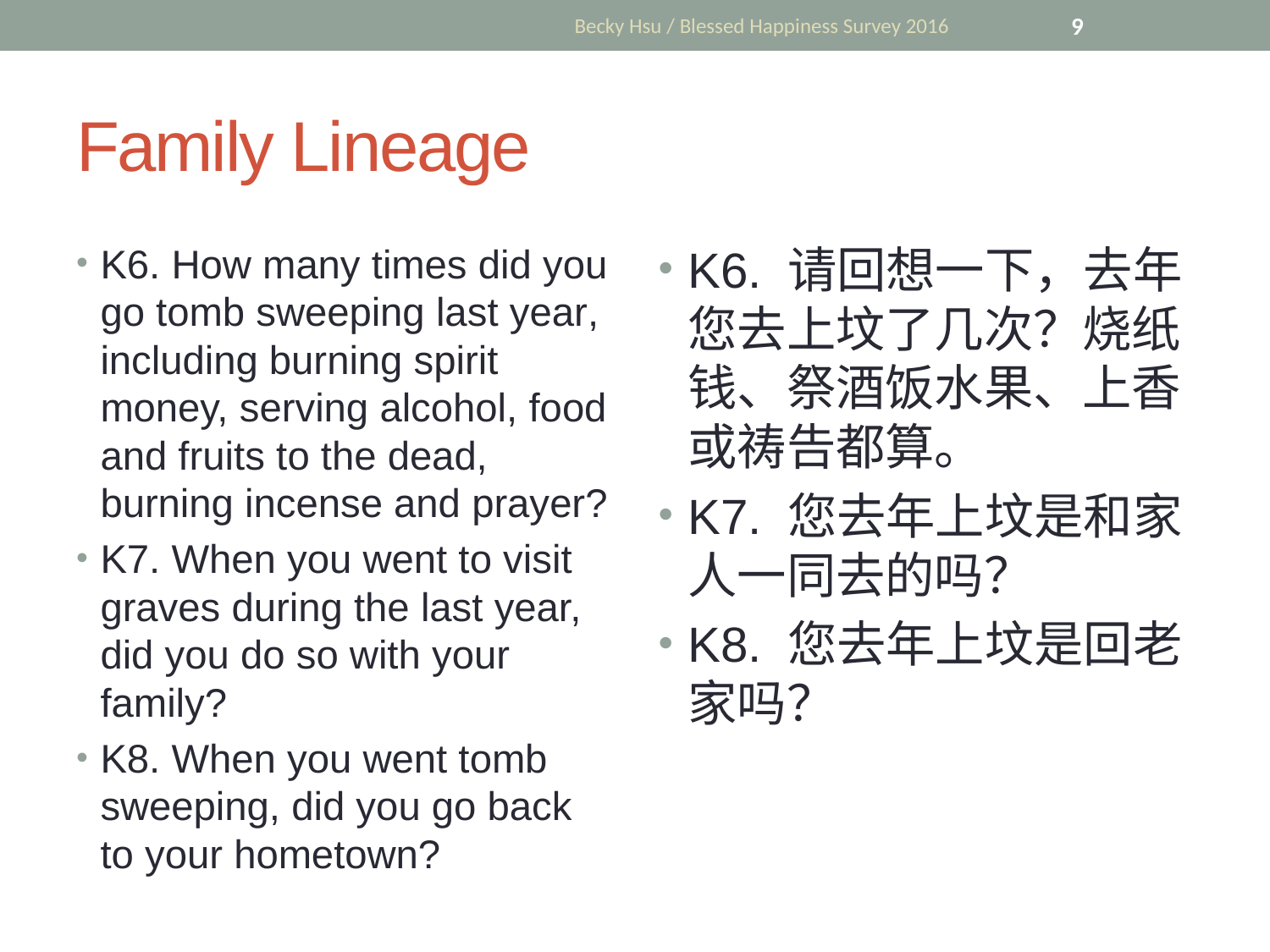

Becky Hsu / Blessed Happiness Survey 2016
9
# Family Lineage
K6. How many times did you go tomb sweeping last year, including burning spirit money, serving alcohol, food and fruits to the dead, burning incense and prayer?
K7. When you went to visit graves during the last year, did you do so with your family?
K8. When you went tomb sweeping, did you go back to your hometown?
K6. 请回想一下，去年您去上坟了几次？烧纸钱、祭酒饭水果、上香或祷告都算。
K7. 您去年上坟是和家人一同去的吗？
K8. 您去年上坟是回老家吗？